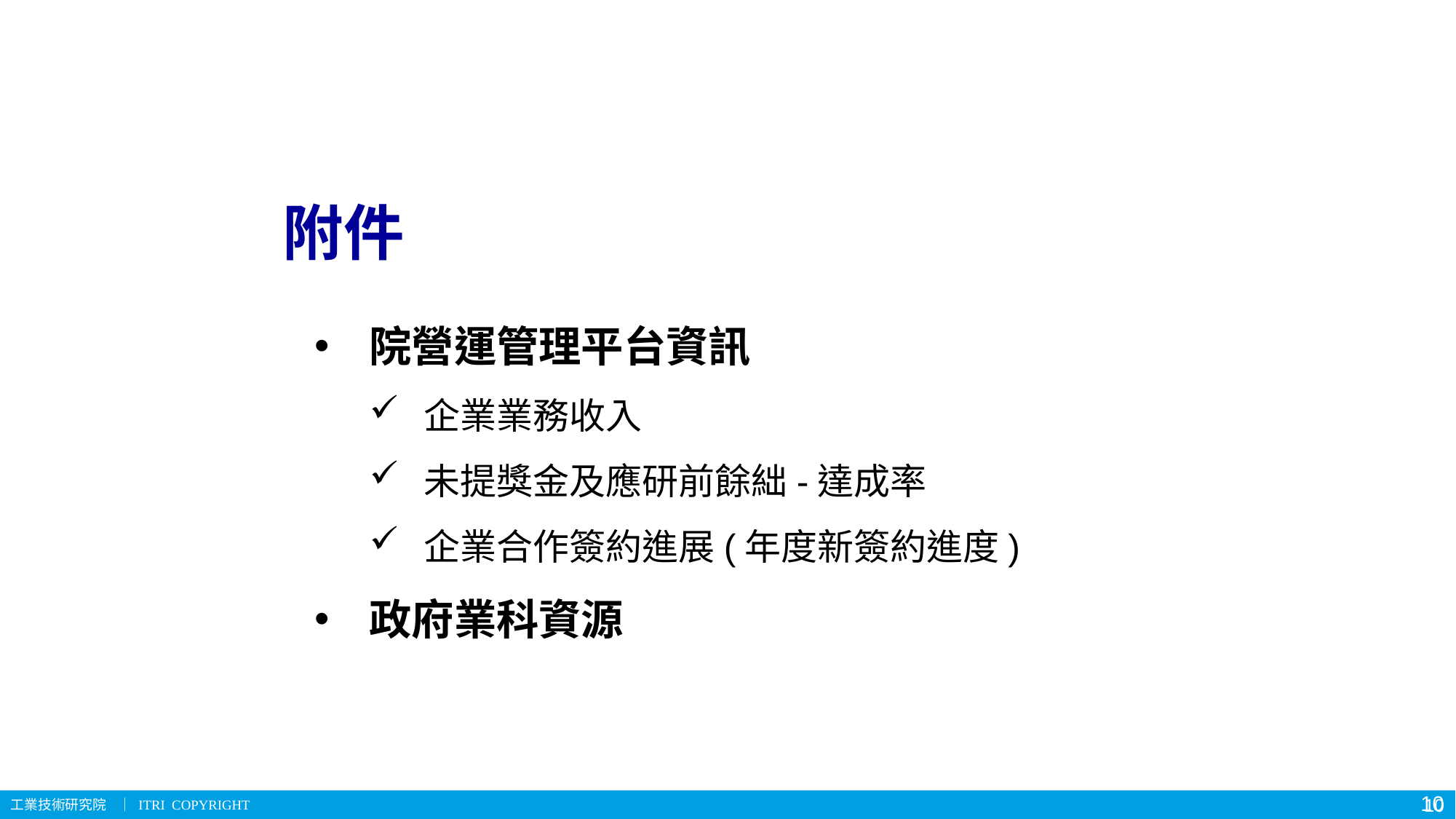

# 附件
院營運管理平台資訊
企業業務收入
未提獎金及應研前餘絀-達成率
企業合作簽約進展(年度新簽約進度)
政府業科資源
10